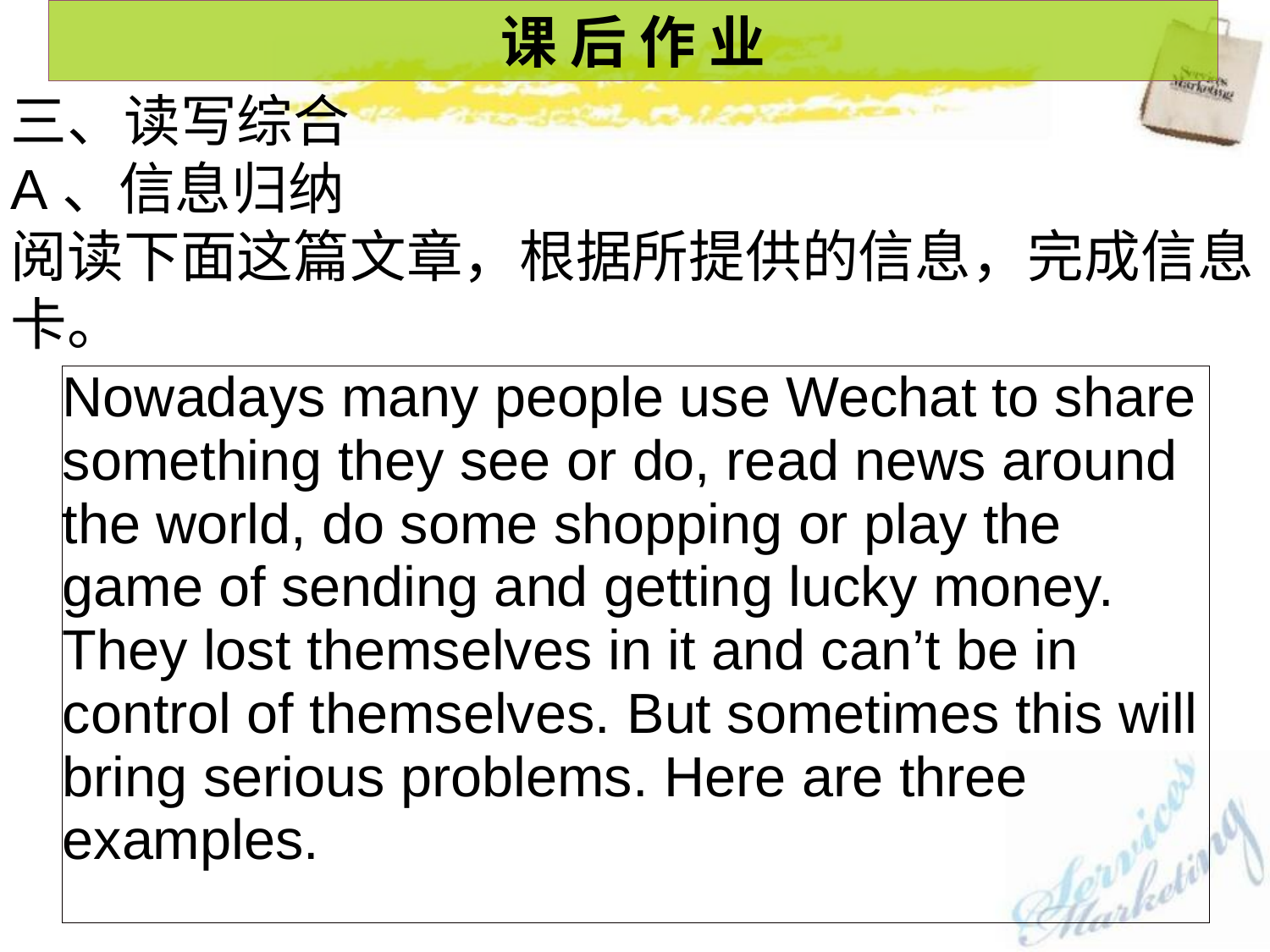

课 后 作 业
三、读写综合
A、信息归纳
阅读下面这篇文章，根据所提供的信息，完成信息卡。
| Nowadays many people use Wechat to share something they see or do, read news around the world, do some shopping or play the game of sending and getting lucky money. They lost themselves in it and can’t be in control of themselves. But sometimes this will bring serious problems. Here are three examples. |
| --- |